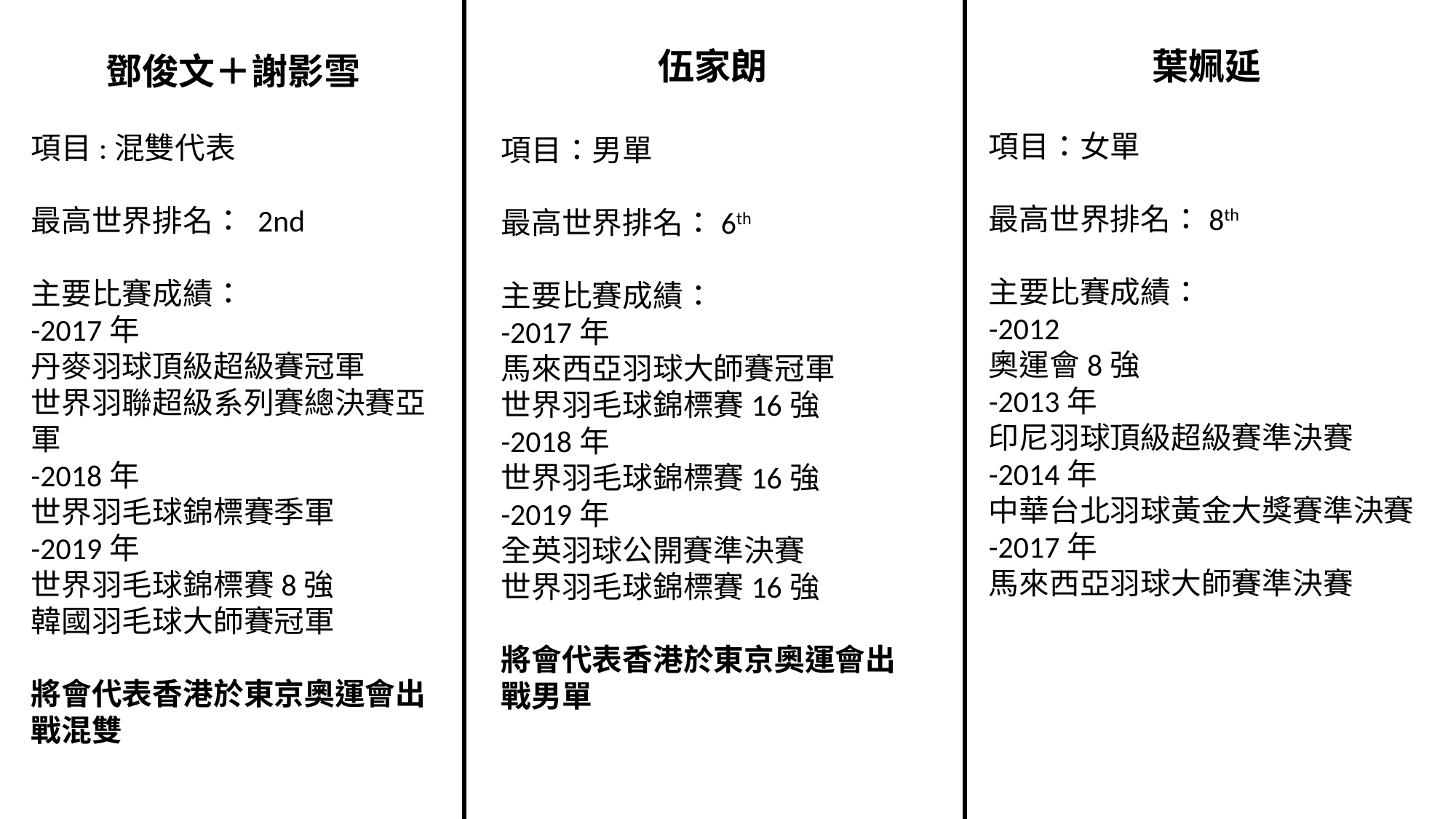

伍家朗

項目：男單

最高世界排名：6th

主要比賽成績：
-2017年
馬來西亞羽球大師賽冠軍
世界羽毛球錦標賽16強
-2018年
世界羽毛球錦標賽16強
-2019年
全英羽球公開賽準決賽
世界羽毛球錦標賽16強

將會代表香港於東京奧運會出戰男單
葉姵延

項目：女單

最高世界排名：8th

主要比賽成績：
-2012
奧運會8強
-2013年
印尼羽球頂級超級賽準決賽
-2014年
中華台北羽球黃金大獎賽準決賽
-2017年
馬來西亞羽球大師賽準決賽
鄧俊文＋謝影雪

項目:混雙代表

最高世界排名： 2nd

主要比賽成績：
-2017年
丹麥羽球頂級超級賽冠軍
世界羽聯超級系列賽總決賽亞軍
-2018年
世界羽毛球錦標賽季軍
-2019年
世界羽毛球錦標賽8強
韓國羽毛球大師賽冠軍

將會代表香港於東京奧運會出戰混雙